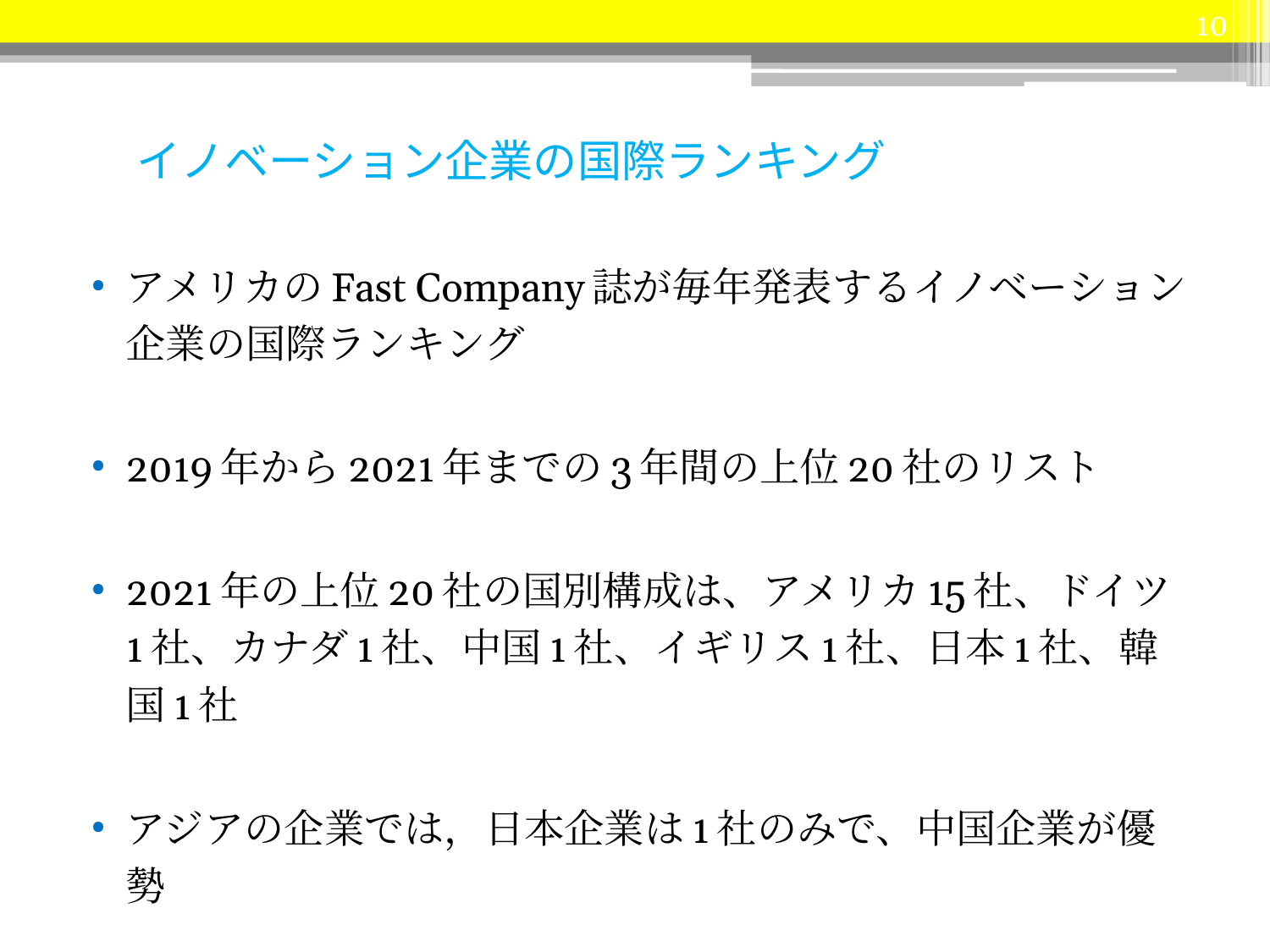

10
　イノベーション企業の国際ランキング

アメリカのFast Company誌が毎年発表するイノベーション企業の国際ランキング

2019年から2021年までの3年間の上位20社のリスト

2021年の上位20社の国別構成は、アメリカ15社、ドイツ1社、カナダ1社、中国1社、イギリス1社、日本1社、韓国1社

アジアの企業では，日本企業は1社のみで、中国企業が優勢